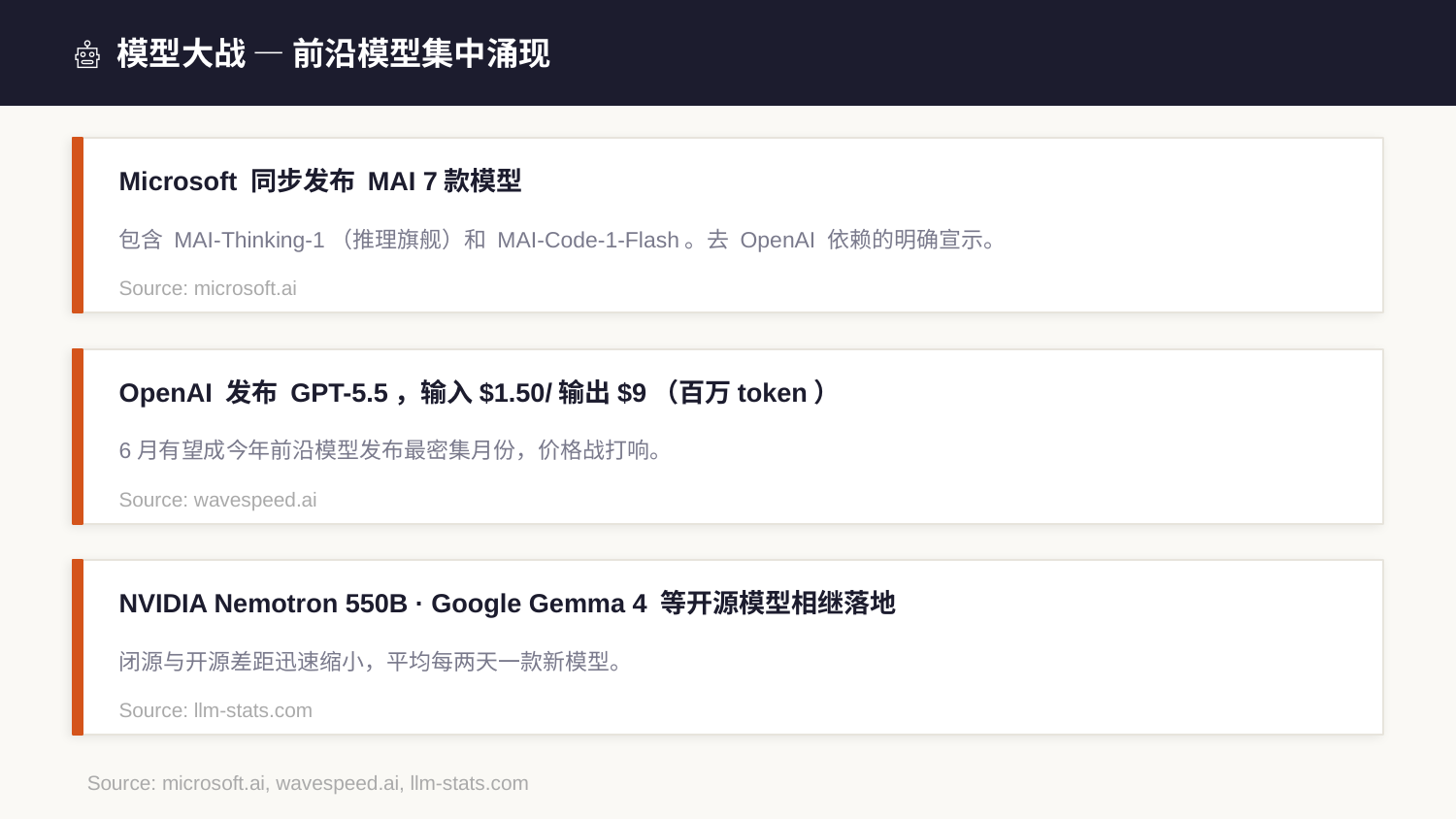

🤖 模型大战 — 前沿模型集中涌现

Microsoft 同步发布 MAI 7款模型
包含 MAI-Thinking-1（推理旗舰）和 MAI-Code-1-Flash。去 OpenAI 依赖的明确宣示。
Source: microsoft.ai

OpenAI 发布 GPT-5.5，输入$1.50/输出$9（百万token）
6月有望成今年前沿模型发布最密集月份，价格战打响。
Source: wavespeed.ai

NVIDIA Nemotron 550B · Google Gemma 4 等开源模型相继落地
闭源与开源差距迅速缩小，平均每两天一款新模型。
Source: llm-stats.com
Source: microsoft.ai, wavespeed.ai, llm-stats.com